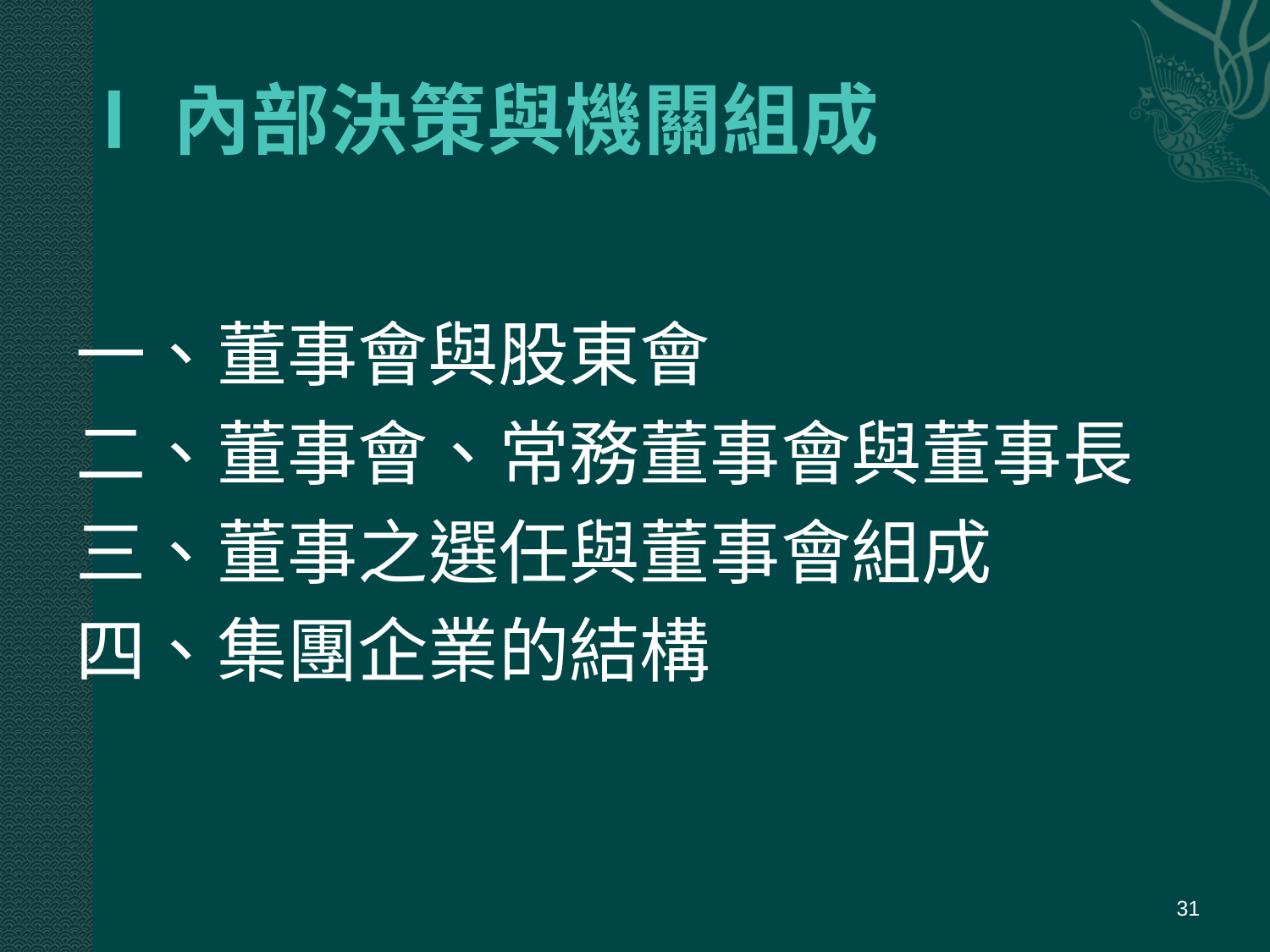

# Ⅰ內部決策與機關組成

一、董事會與股東會
二、董事會、常務董事會與董事長
三、董事之選任與董事會組成
四、集團企業的結構

31